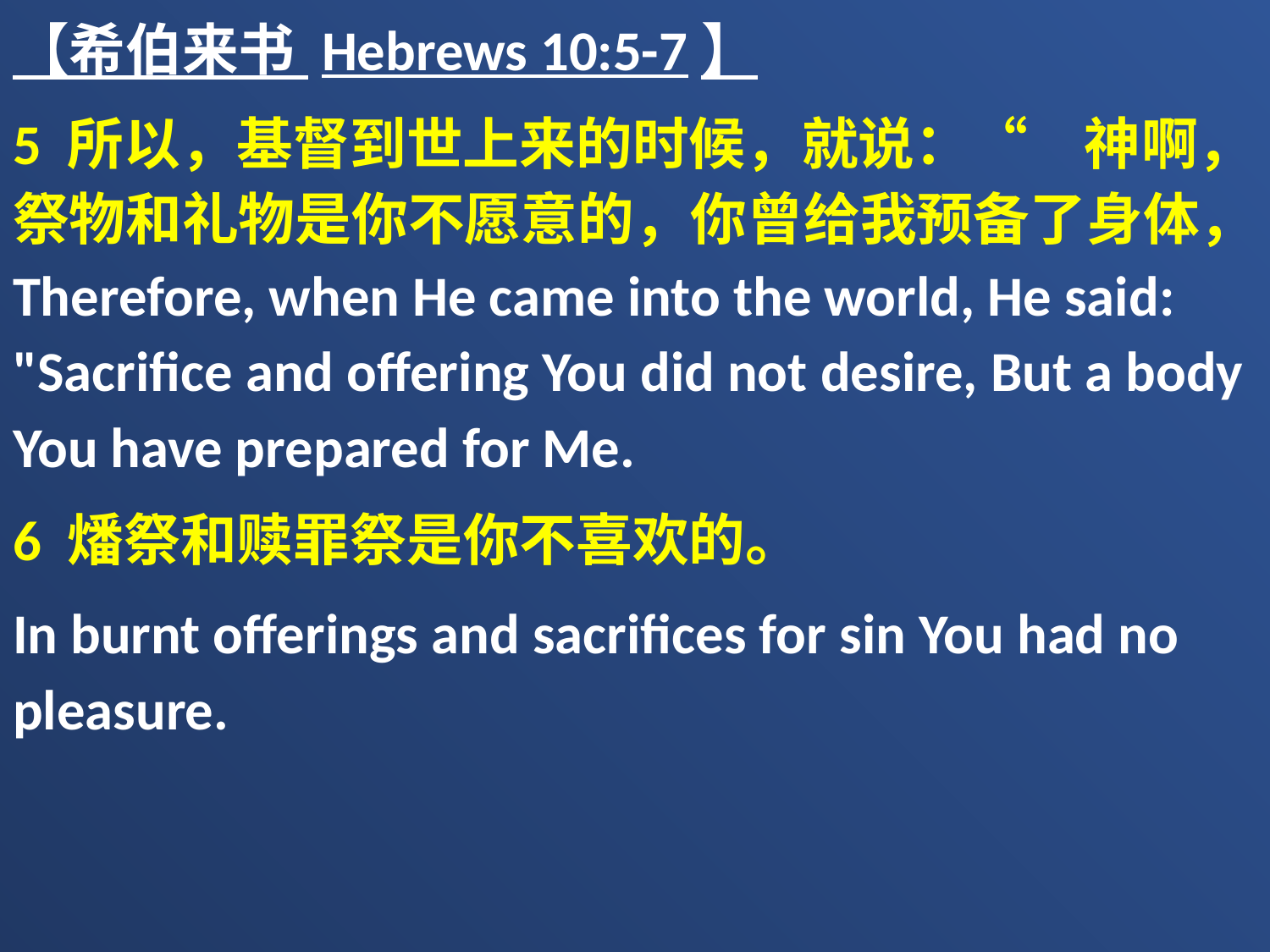

【希伯来书 Hebrews 10:5-7】
5 所以，基督到世上来的时候，就说：“　神啊，祭物和礼物是你不愿意的，你曾给我预备了身体，Therefore, when He came into the world, He said: "Sacrifice and offering You did not desire, But a body You have prepared for Me.
6 燔祭和赎罪祭是你不喜欢的。
In burnt offerings and sacrifices for sin You had no pleasure.